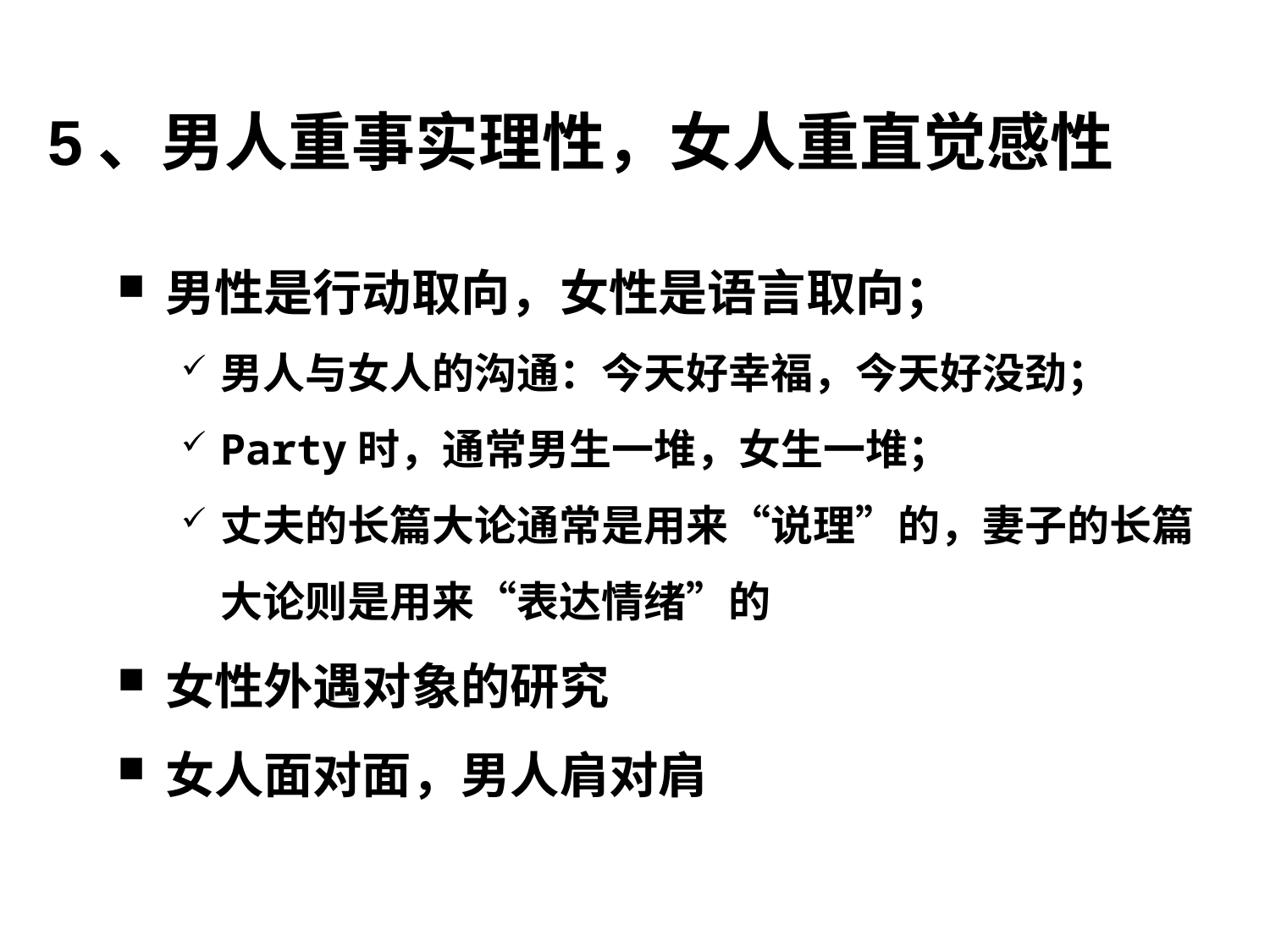

5、男人重事实理性，女人重直觉感性
男性是行动取向，女性是语言取向；
男人与女人的沟通：今天好幸福，今天好没劲；
Party时，通常男生一堆，女生一堆；
丈夫的长篇大论通常是用来“说理”的，妻子的长篇大论则是用来“表达情绪”的
女性外遇对象的研究
女人面对面，男人肩对肩